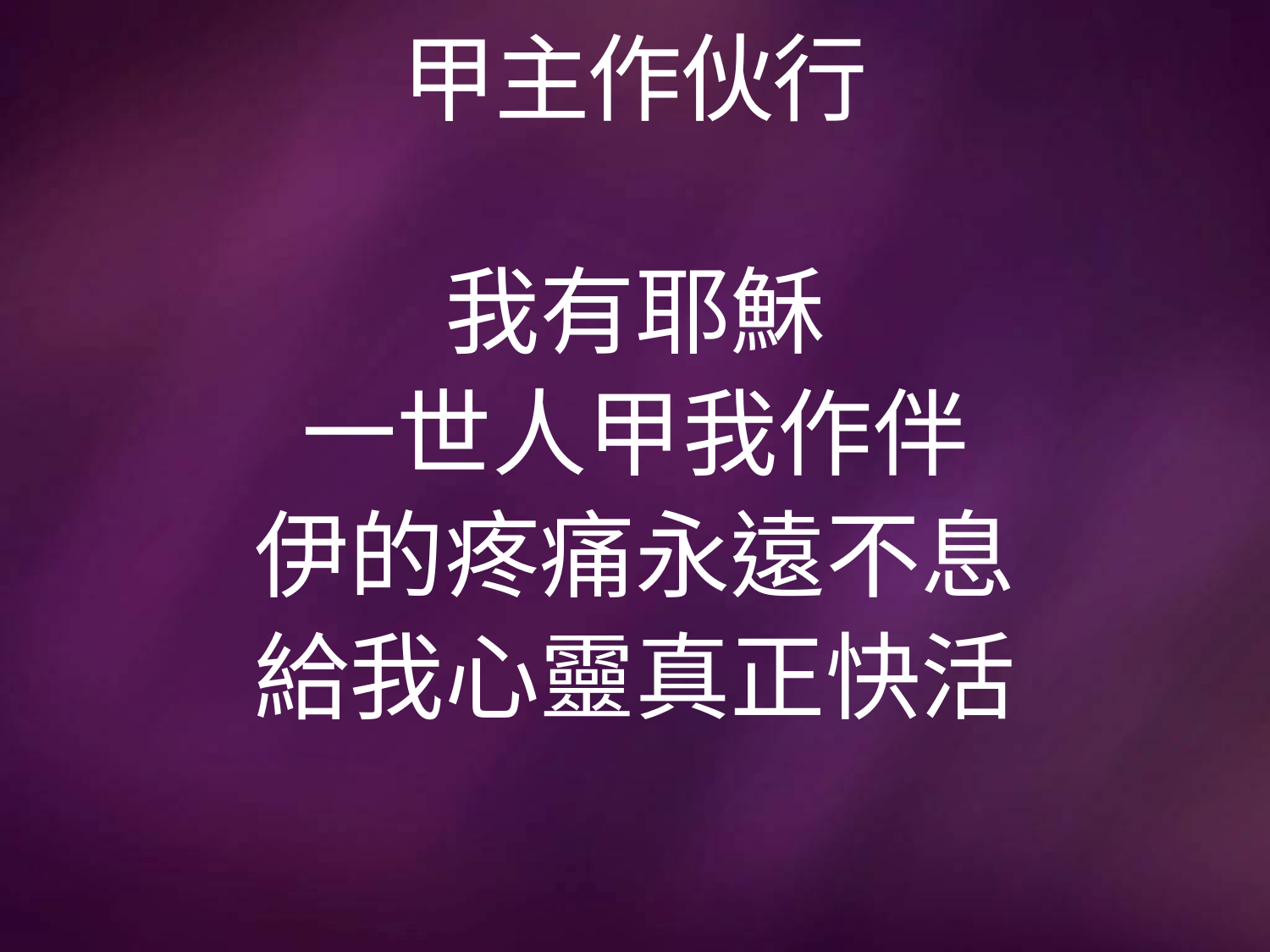

# 甲主作伙行
我有耶穌
一世人甲我作伴
伊的疼痛永遠不息
給我心靈真正快活